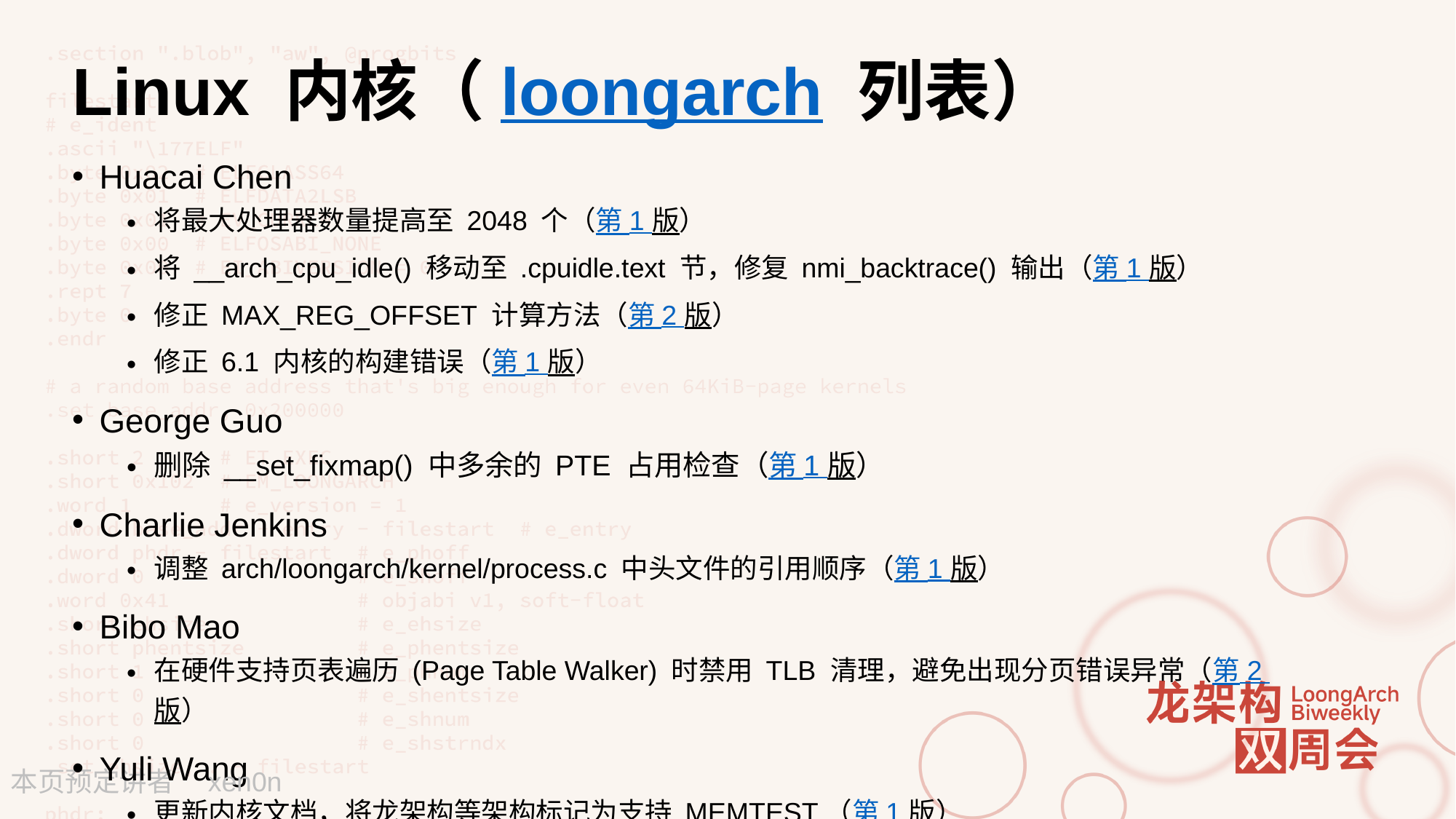

# Linux 内核（loongarch 列表）
Huacai Chen
将最大处理器数量提高至 2048 个（第 1 版）
将 __arch_cpu_idle() 移动至 .cpuidle.text 节，修复 nmi_backtrace() 输出（第 1 版）
修正 MAX_REG_OFFSET 计算方法（第 2 版）
修正 6.1 内核的构建错误（第 1 版）
George Guo
删除 __set_fixmap() 中多余的 PTE 占用检查（第 1 版）
Charlie Jenkins
调整 arch/loongarch/kernel/process.c 中头文件的引用顺序（第 1 版）
Bibo Mao
在硬件支持页表遍历 (Page Table Walker) 时禁用 TLB 清理，避免出现分页错误异常（第 2 版）
Yuli Wang
更新内核文档，将龙架构等架构标记为支持 MEMTEST（第 1 版）
xen0n